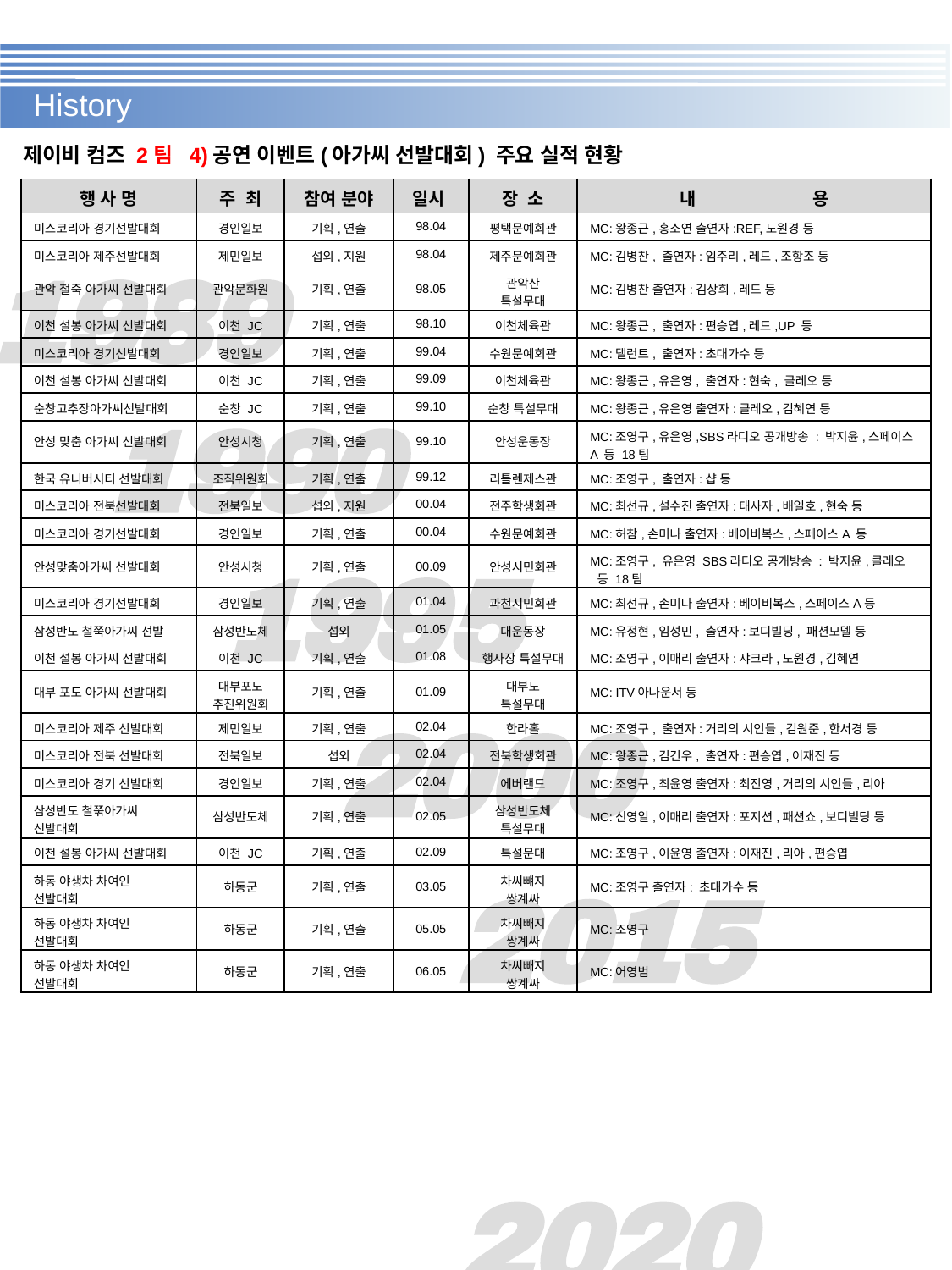

History
제이비 컴즈 2팀  4)공연 이벤트(아가씨 선발대회) 주요 실적 현황
| 행 사 명 | 주 최 | 참여 분야 | 일시 | 장 소 | 내 용 |
| --- | --- | --- | --- | --- | --- |
| 미스코리아 경기선발대회 | 경인일보 | 기획,연출 | 98.04 | 평택문예회관 | MC:왕종근,홍소연 출연자:REF,도원경 등 |
| 미스코리아 제주선발대회 | 제민일보 | 섭외,지원 | 98.04 | 제주문예회관 | MC:김병찬, 출연자:임주리,레드,조항조 등 |
| 관악 철죽 아가씨 선발대회 | 관악문화원 | 기획,연출 | 98.05 | 관악산 특설무대 | MC:김병찬 출연자:김상희,레드 등 |
| 이천 설봉 아가씨 선발대회 | 이천 JC | 기획,연출 | 98.10 | 이천체육관 | MC:왕종근, 출연자:편승엽,레드,UP 등 |
| 미스코리아 경기선발대회 | 경인일보 | 기획,연출 | 99.04 | 수원문예회관 | MC:탤런트, 출연자:초대가수 등 |
| 이천 설봉 아가씨 선발대회 | 이천 JC | 기획,연출 | 99.09 | 이천체육관 | MC:왕종근,유은영, 출연자:현숙, 클레오 등 |
| 순창고추장아가씨선발대회 | 순창 JC | 기획,연출 | 99.10 | 순창 특설무대 | MC:왕종근,유은영 출연자:클레오,김혜연 등 |
| 안성 맞춤 아가씨 선발대회 | 안성시청 | 기획,연출 | 99.10 | 안성운동장 | MC:조영구,유은영,SBS라디오 공개방송 : 박지윤,스페이스A 등 18팀 |
| 한국 유니버시티 선발대회 | 조직위원회 | 기획,연출 | 99.12 | 리틀렌제스관 | MC:조영구, 출연자:샵 등 |
| 미스코리아 전북선발대회 | 전북일보 | 섭외,지원 | 00.04 | 전주학생회관 | MC:최선규,설수진 출연자:태사자,배일호,현숙 등 |
| 미스코리아 경기선발대회 | 경인일보 | 기획,연출 | 00.04 | 수원문예회관 | MC:허참,손미나 출연자:베이비복스,스페이스A 등 |
| 안성맞춤아가씨 선발대회 | 안성시청 | 기획,연출 | 00.09 | 안성시민회관 | MC:조영구, 유은영 SBS라디오 공개방송 : 박지윤,클레오 등 18팀 |
| 미스코리아 경기선발대회 | 경인일보 | 기획,연출 | 01.04 | 과천시민회관 | MC:최선규,손미나 출연자:베이비복스,스페이스A등 |
| 삼성반도 철쭉아가씨 선발 | 삼성반도체 | 섭외 | 01.05 | 대운동장 | MC:유정현,임성민, 출연자:보디빌딩, 패션모델 등 |
| 이천 설봉 아가씨 선발대회 | 이천 JC | 기획,연출 | 01.08 | 행사장 특설무대 | MC:조영구,이매리 출연자:샤크라,도원경,김혜연 |
| 대부 포도 아가씨 선발대회 | 대부포도 추진위원회 | 기획,연출 | 01.09 | 대부도 특설무대 | MC: ITV아나운서 등 |
| 미스코리아 제주 선발대회 | 제민일보 | 기획,연출 | 02.04 | 한라홀 | MC:조영구, 출연자:거리의 시인들,김원준,한서경 등 |
| 미스코리아 전북 선발대회 | 전북일보 | 섭외 | 02.04 | 전북학생회관 | MC:왕종근,김건우, 출연자:편승엽,이재진 등 |
| 미스코리아 경기 선발대회 | 경인일보 | 기획,연출 | 02.04 | 에버랜드 | MC:조영구,최윤영 출연자:최진영,거리의 시인들,리아 |
| 삼성반도 철쭊아가씨 선발대회 | 삼성반도체 | 기획,연출 | 02.05 | 삼성반도체 특설무대 | MC:신영일,이매리 출연자:포지션,패션쇼,보디빌딩 등 |
| 이천 설봉 아가씨 선발대회 | 이천 JC | 기획,연출 | 02.09 | 특설문대 | MC:조영구,이윤영 출연자:이재진,리아,편승엽 |
| 하동 야생차 차여인 선발대회 | 하동군 | 기획,연출 | 03.05 | 차씨뺴지 쌍계싸 | MC:조영구 출연자: 초대가수 등 |
| 하동 야생차 차여인 선발대회 | 하동군 | 기획,연출 | 05.05 | 차씨빼지 쌍계싸 | MC:조영구 |
| 하동 야생차 차여인 선발대회 | 하동군 | 기획,연출 | 06.05 | 차씨빼지 쌍계싸 | MC:어영범 |
1989
1990
1995
2000
2015
		2020